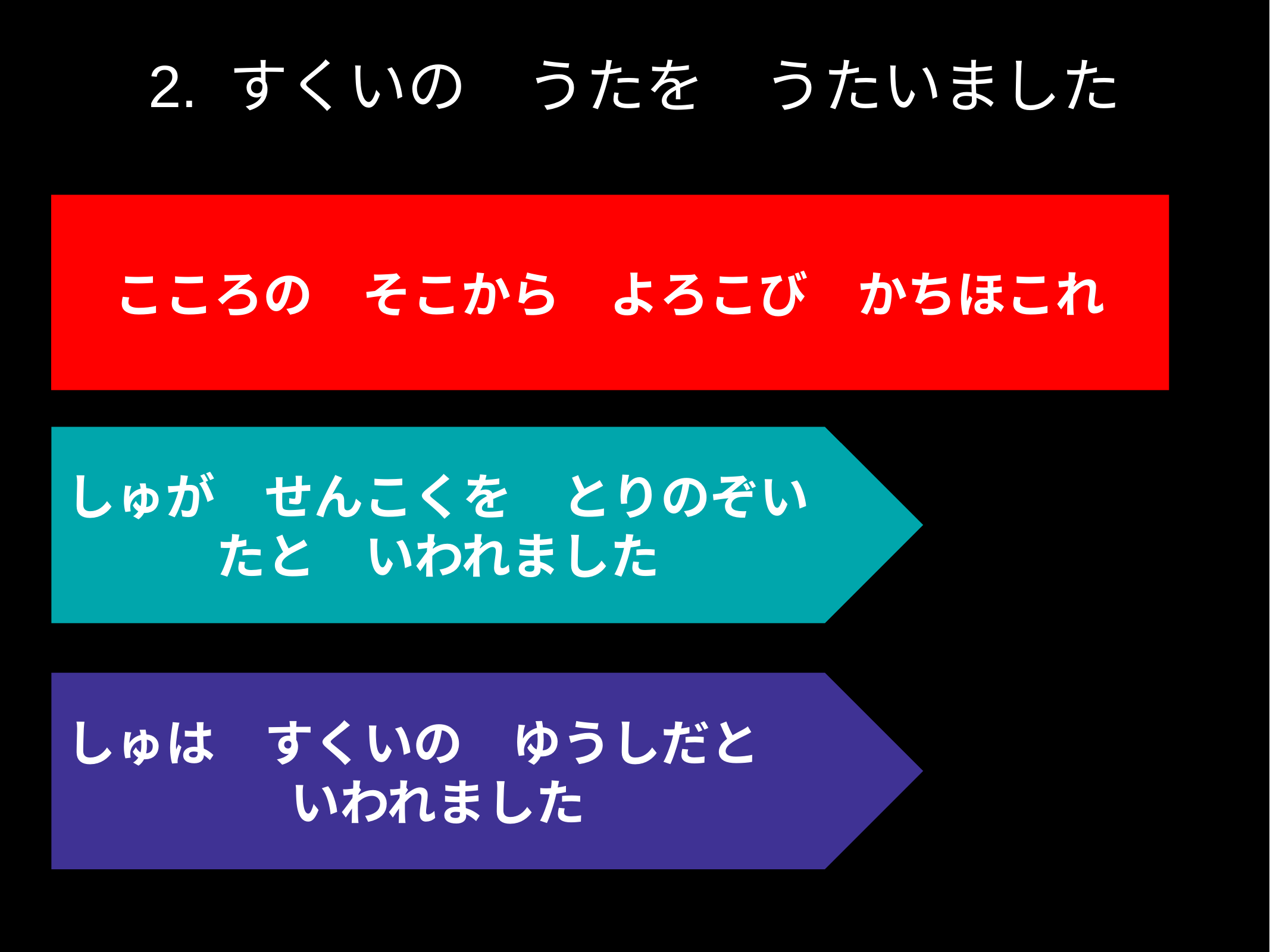

# 2. すくいの　うたを　うたいました
こころの　そこから　よろこび　かちほこれ
しゅが　せんこくを　とりのぞいたと　いわれました
しゅは　すくいの　ゆうしだと
いわれました